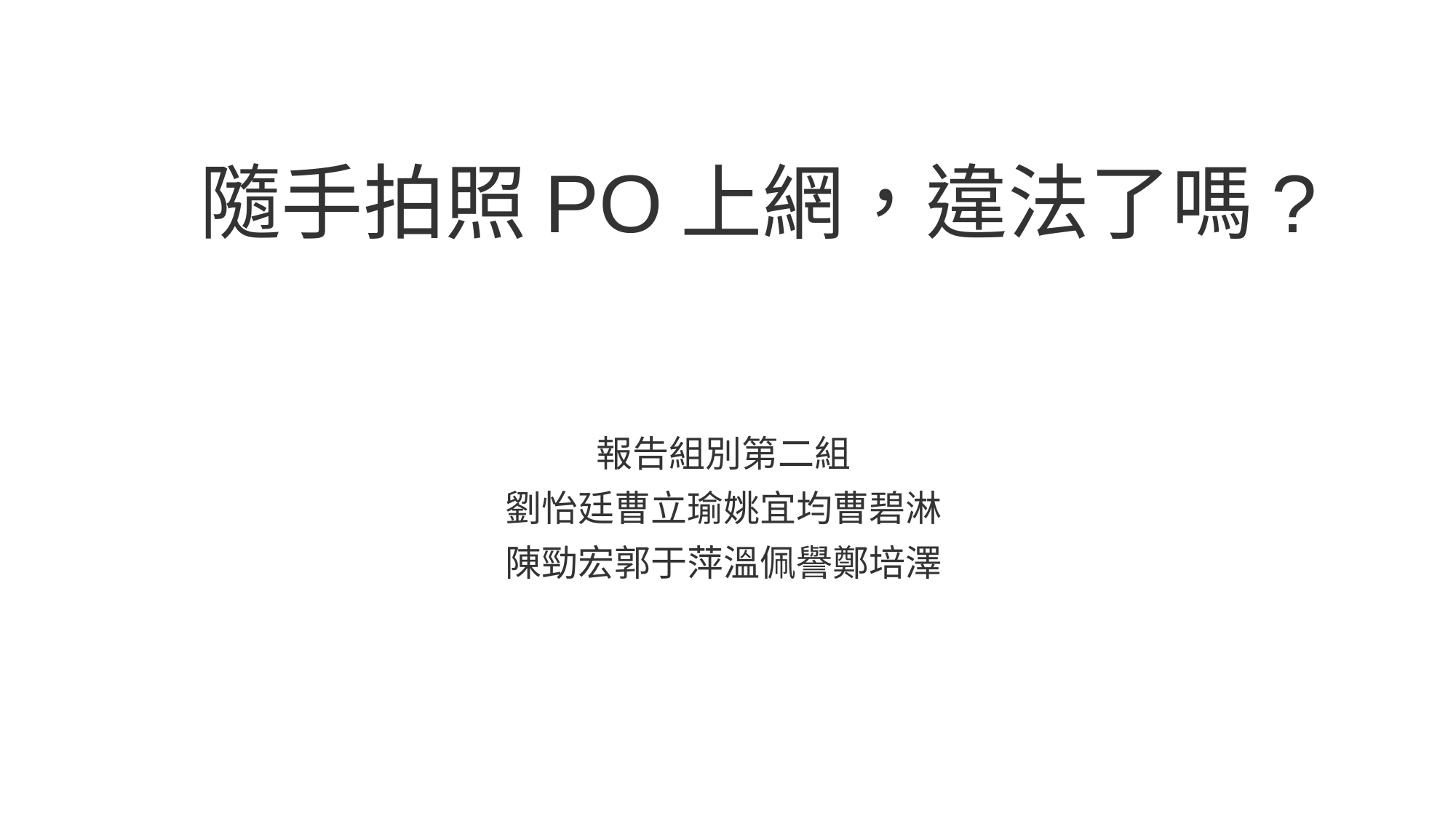

# 隨手拍照PO上網，違法了嗎?
報告組別第二組
劉怡廷曹立瑜姚宜均曹碧淋
陳勁宏郭于萍溫佩譽鄭培澤